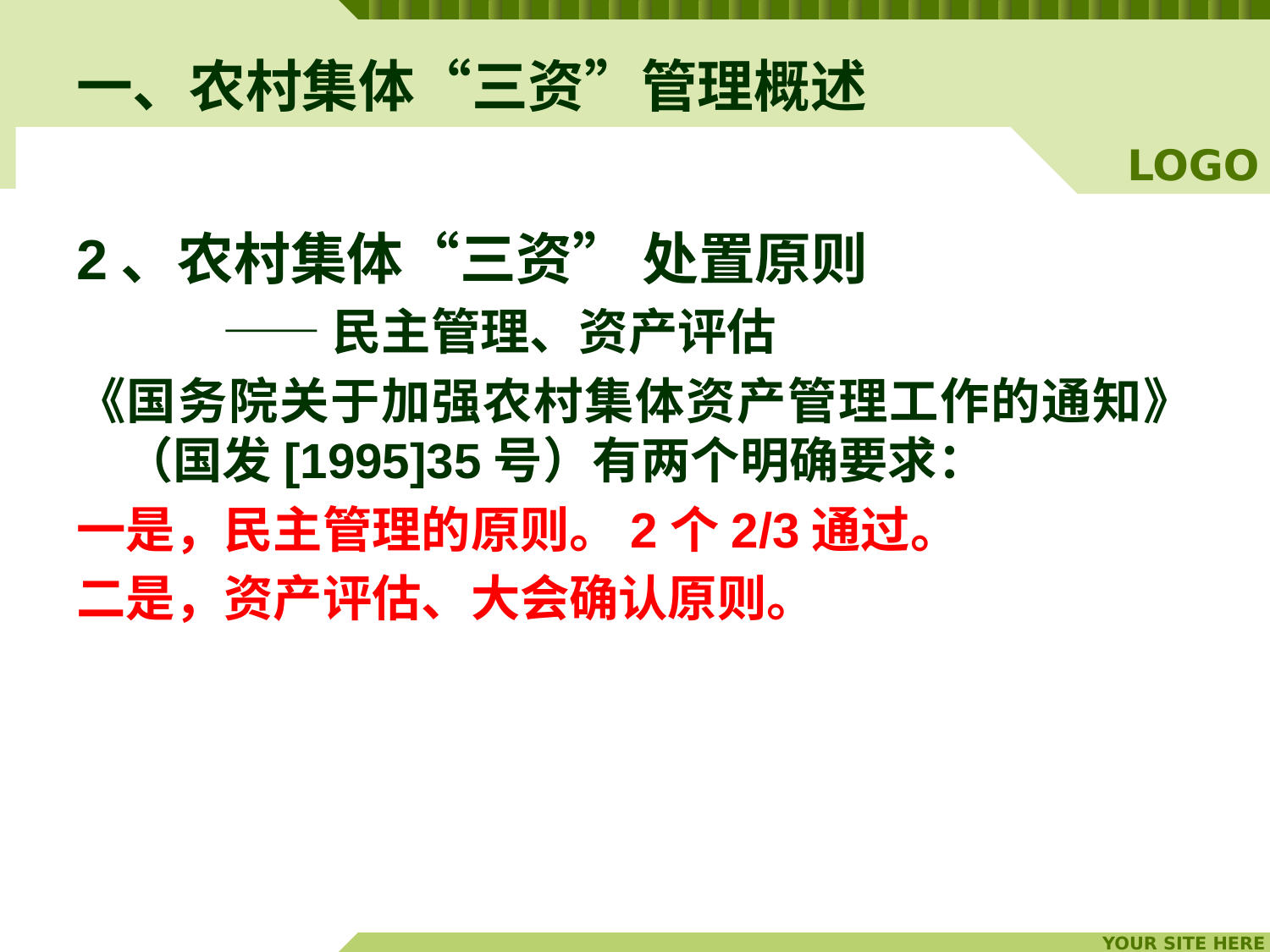

# 一、农村集体“三资”管理概述

2、农村集体“三资” 处置原则
             ——民主管理、资产评估
《国务院关于加强农村集体资产管理工作的通知》（国发[1995]35号）有两个明确要求：
一是，民主管理的原则。2个2/3通过。
二是，资产评估、大会确认原则。